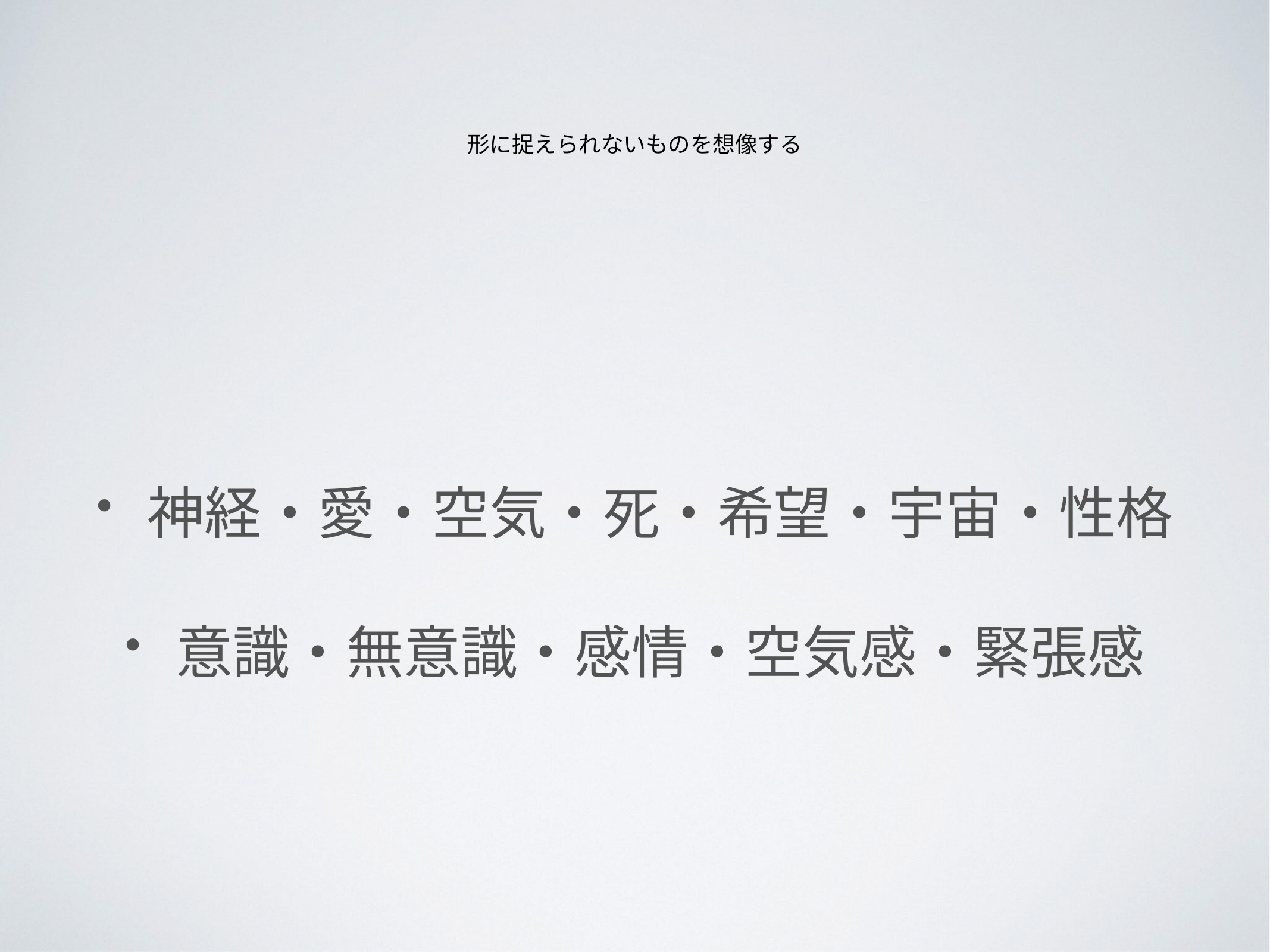

# 形に捉えられないものを想像する
神経・愛・空気・死・希望・宇宙・性格
意識・無意識・感情・空気感・緊張感